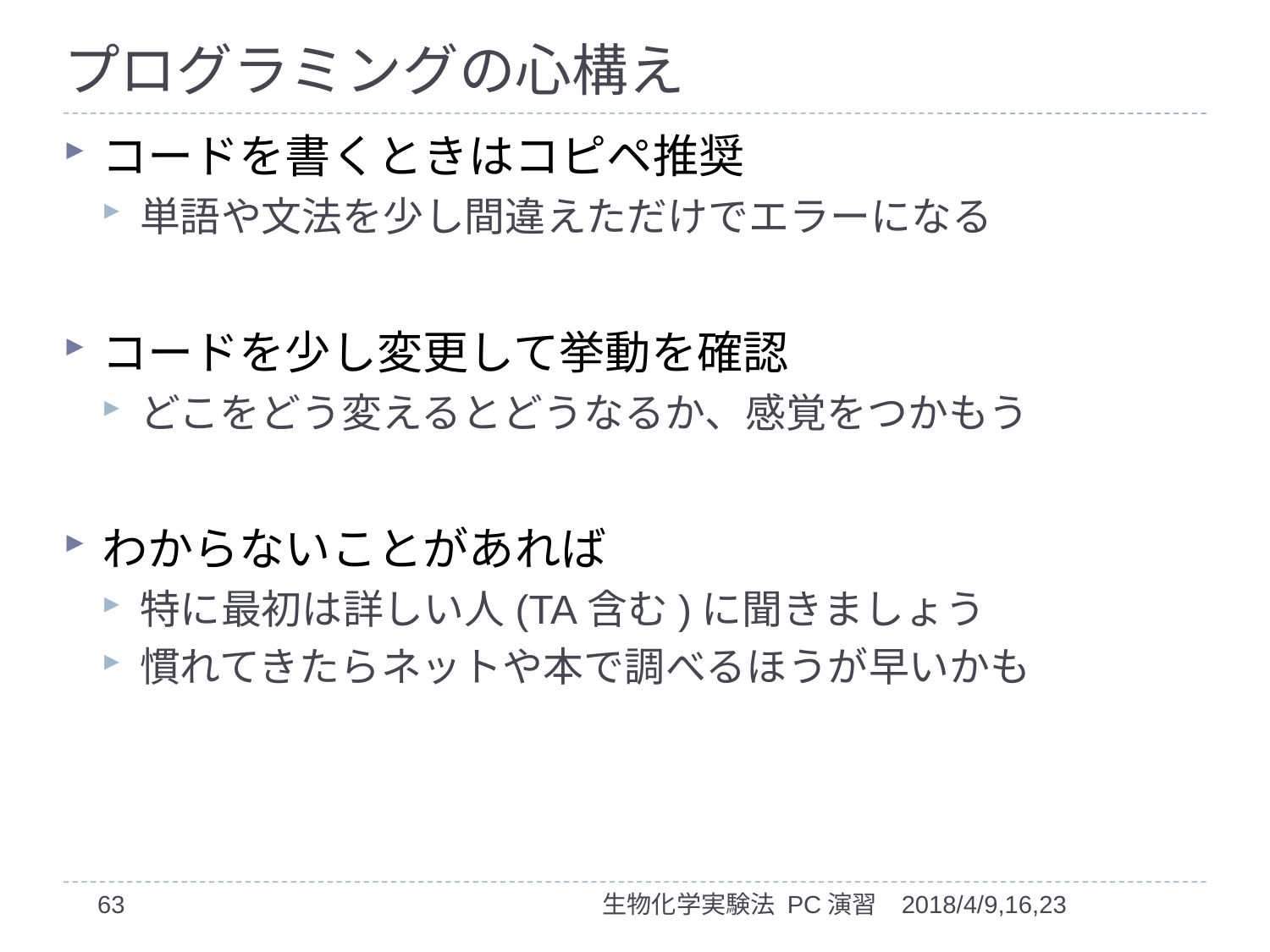

# プログラミングの心構え
コードを書くときはコピペ推奨
単語や文法を少し間違えただけでエラーになる

コードを少し変更して挙動を確認
どこをどう変えるとどうなるか、感覚をつかもう

わからないことがあれば
特に最初は詳しい人(TA含む)に聞きましょう
慣れてきたらネットや本で調べるほうが早いかも

63
生物化学実験法 PC演習
2018/4/9,16,23